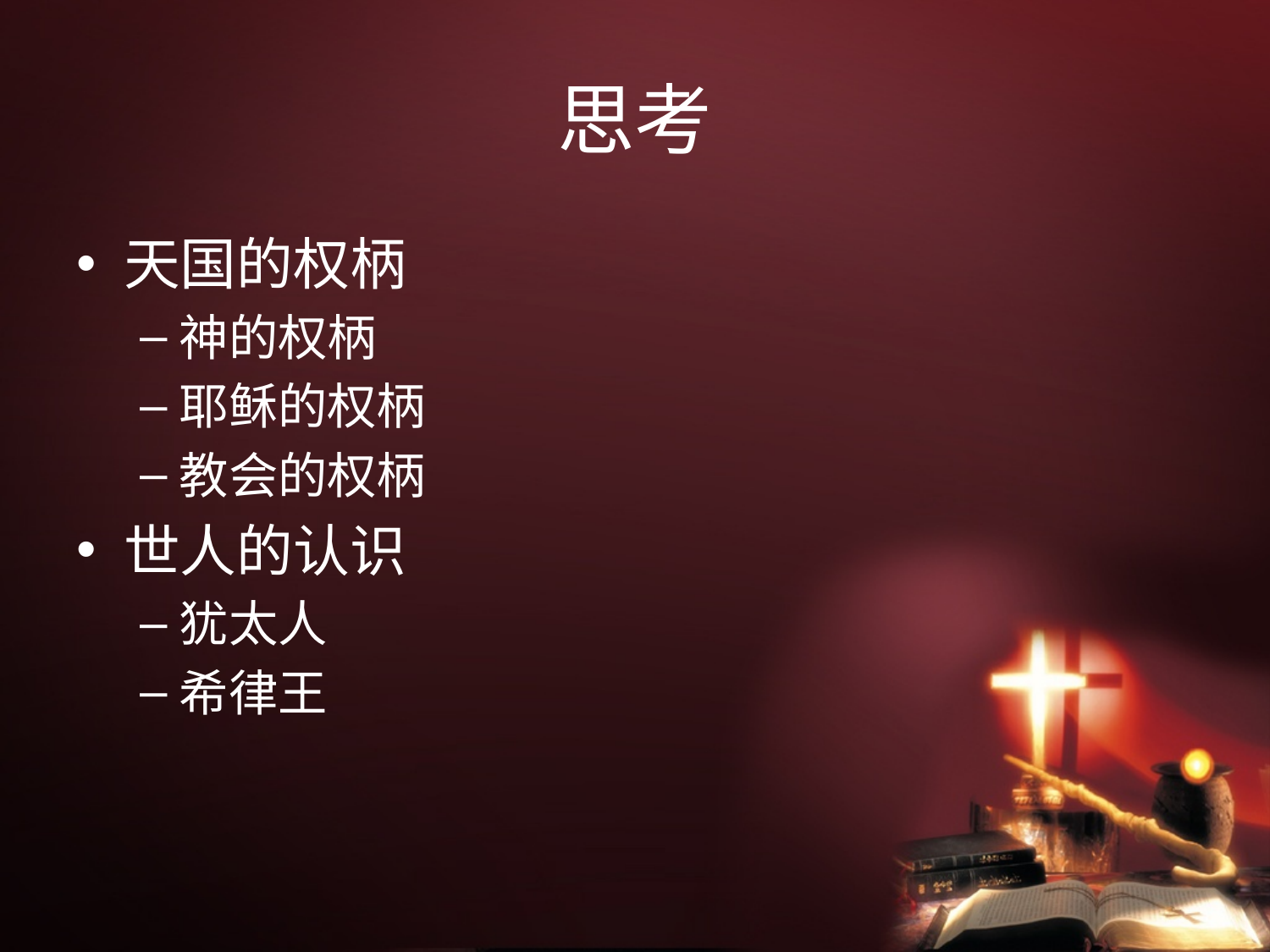

# 思考
天国的权柄
神的权柄
耶稣的权柄
教会的权柄
世人的认识
犹太人
希律王